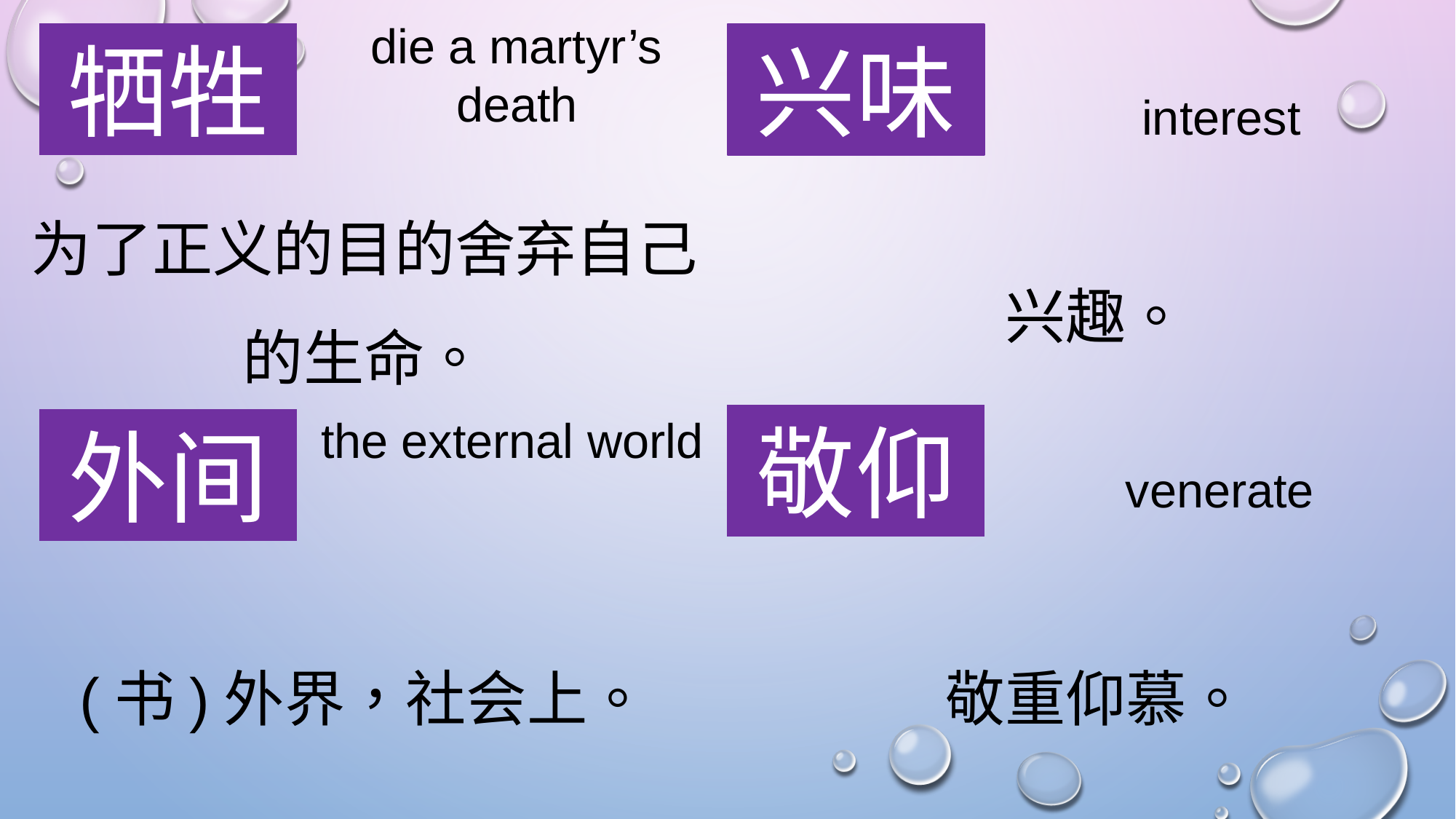

die a martyr’s death
牺牲
兴味
interest
为了正义的目的舍弃自己的生命。
兴趣。
the external world
敬仰
外间
venerate
(书)外界，社会上。
敬重仰慕。